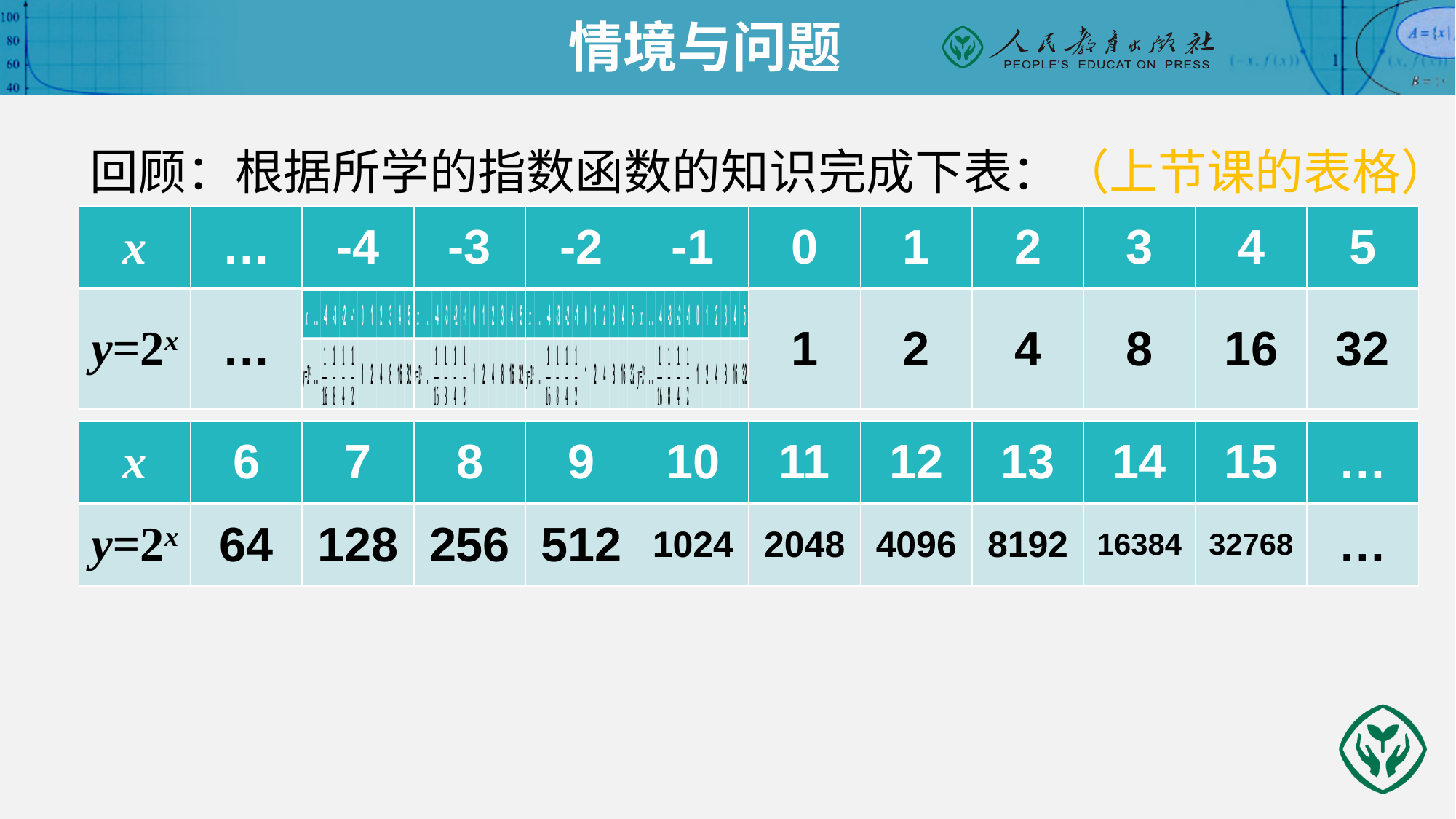

情境与问题
回顾：根据所学的指数函数的知识完成下表：（上节课的表格）
| x | … | -4 | -3 | -2 | -1 | 0 | 1 | 2 | 3 | 4 | 5 |
| --- | --- | --- | --- | --- | --- | --- | --- | --- | --- | --- | --- |
| y=2x | … |  |  |  |  | 1 | 2 | 4 | 8 | 16 | 32 |
| x | 6 | 7 | 8 | 9 | 10 | 11 | 12 | 13 | 14 | 15 | … |
| --- | --- | --- | --- | --- | --- | --- | --- | --- | --- | --- | --- |
| y=2x | 64 | 128 | 256 | 512 | 1024 | 2048 | 4096 | 8192 | 16384 | 32768 | … |